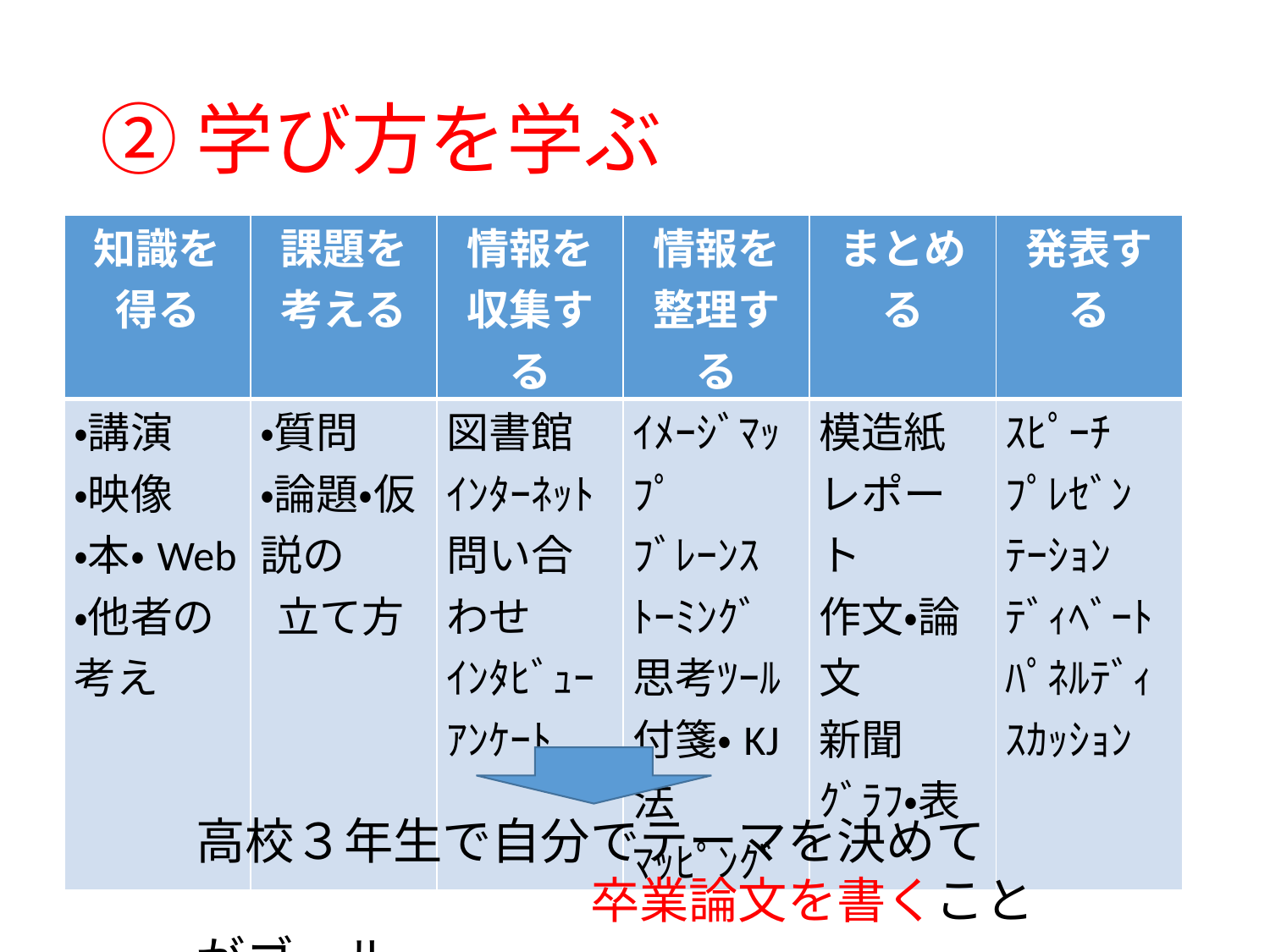

# ②学び方を学ぶ
| 知識を得る | 課題を考える | 情報を収集する | 情報を整理する | まとめる | 発表する |
| --- | --- | --- | --- | --- | --- |
| ・講演 ・映像 ・本・Web ・他者の考え | ・質問 ・論題・仮説の 立て方 | 図書館 ｲﾝﾀｰﾈｯﾄ 問い合わせ ｲﾝﾀﾋﾞｭｰ ｱﾝｹｰﾄ | ｲﾒｰｼﾞﾏｯﾌﾟ ﾌﾞﾚｰﾝｽﾄｰﾐﾝｸﾞ 思考ﾂｰﾙ 付箋・KJ法 ﾏｯﾋﾟﾝｸﾞ | 模造紙 レポート 作文・論文 新聞 ｸﾞﾗﾌ・表 | ｽﾋﾟｰﾁ ﾌﾟﾚｾﾞﾝﾃｰｼｮﾝ ﾃﾞｨﾍﾞｰﾄ ﾊﾟﾈﾙﾃﾞｨｽｶｯｼｮﾝ |

高校３年生で自分でテーマを決めて
　　　　　　　　卒業論文を書くことがゴール